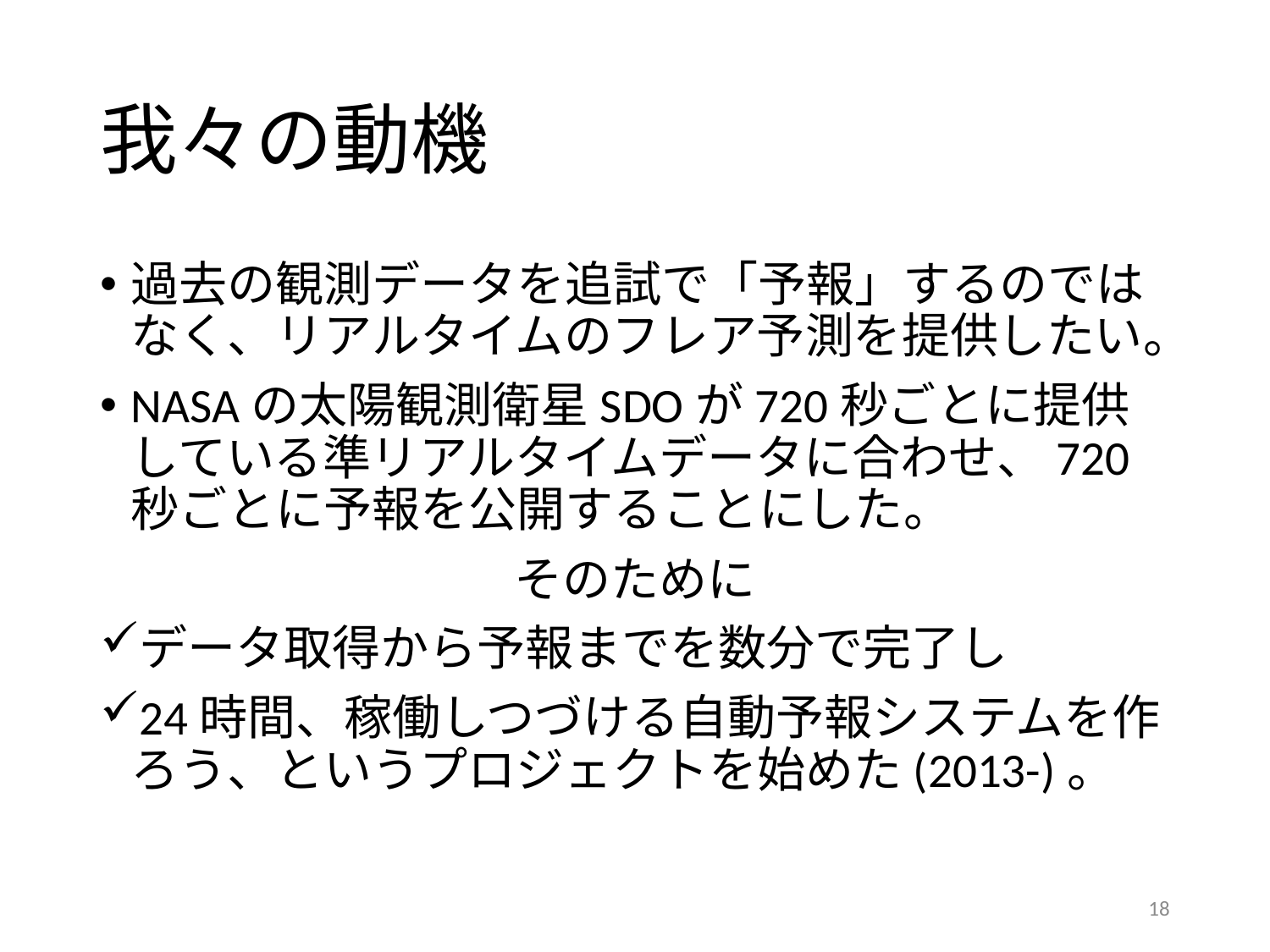

# 我々の動機
過去の観測データを追試で「予報」するのではなく、リアルタイムのフレア予測を提供したい。
NASAの太陽観測衛星SDOが720秒ごとに提供している準リアルタイムデータに合わせ、720秒ごとに予報を公開することにした。
そのために
データ取得から予報までを数分で完了し
24時間、稼働しつづける自動予報システムを作ろう、というプロジェクトを始めた(2013-)。

18